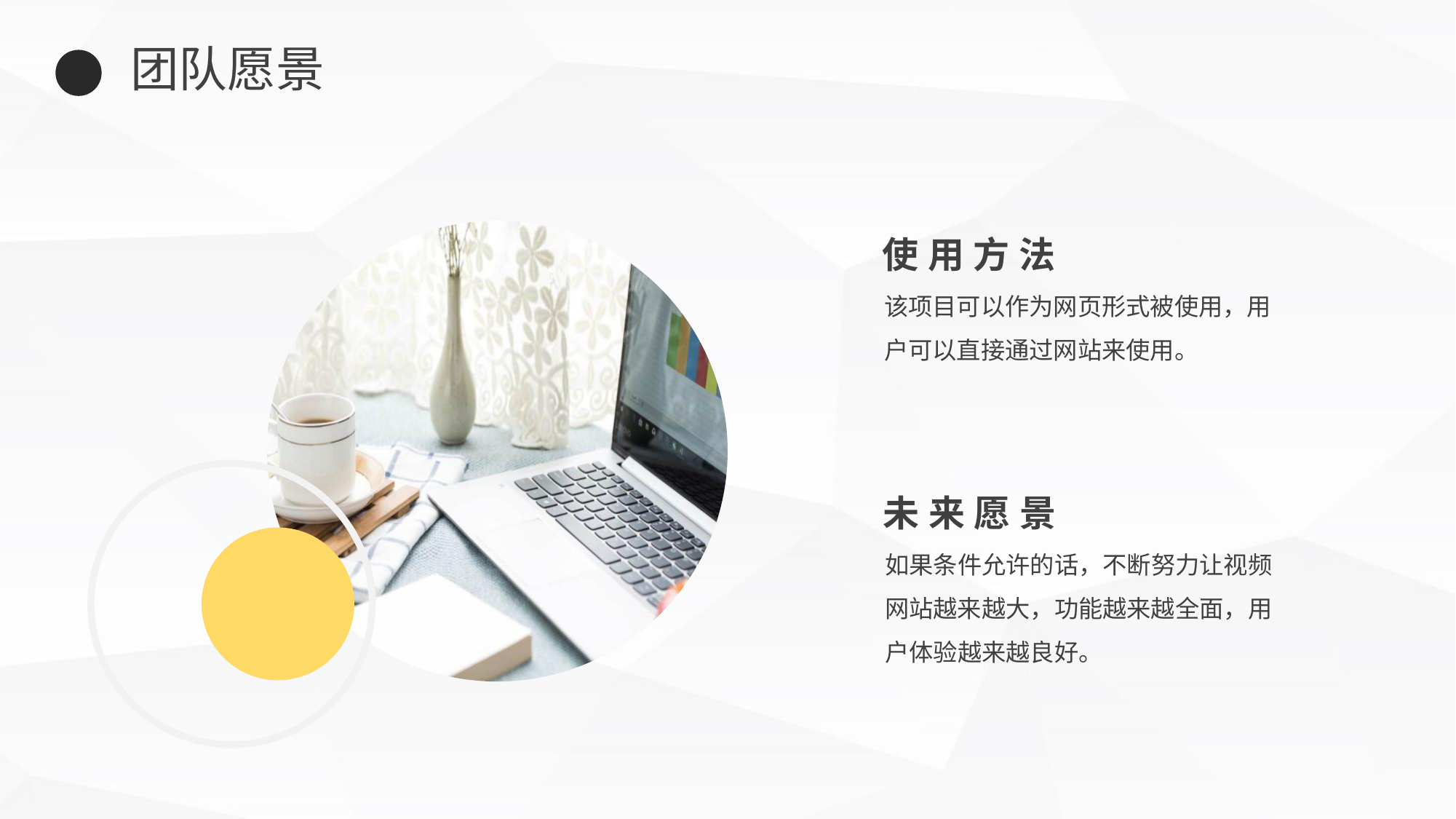

团队愿景

使用方法
该项目可以作为网页形式被使用，用户可以直接通过网站来使用。

未来愿景
如果条件允许的话，不断努力让视频网站越来越大，功能越来越全面，用户体验越来越良好。